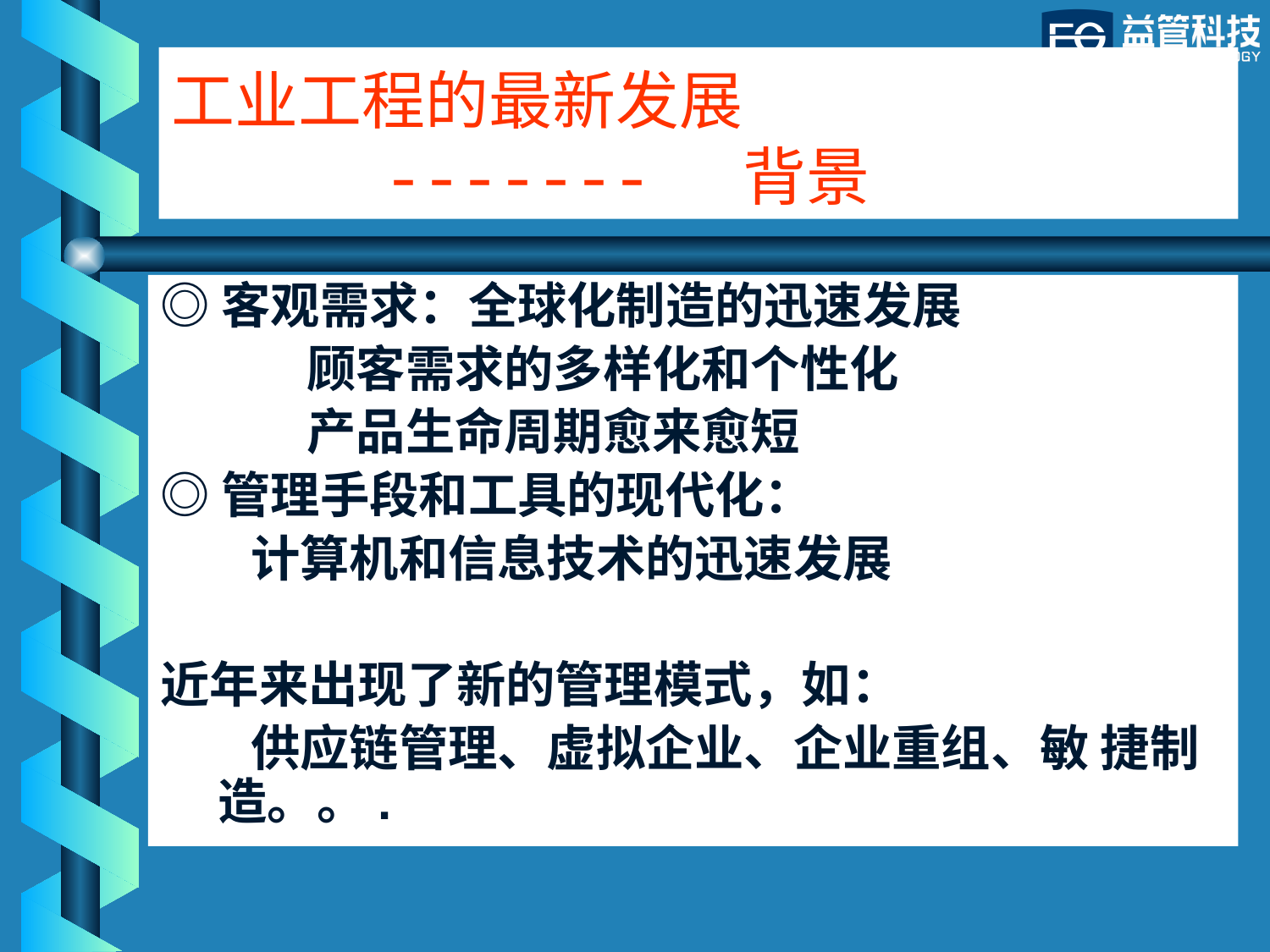

# 工业工程的最新发展 -------  背景
◎客观需求：全球化制造的迅速发展
            顾客需求的多样化和个性化
            产品生命周期愈来愈短
◎管理手段和工具的现代化：
       计算机和信息技术的迅速发展

近年来出现了新的管理模式，如：
       供应链管理、虚拟企业、企业重组、敏 捷制造。。.